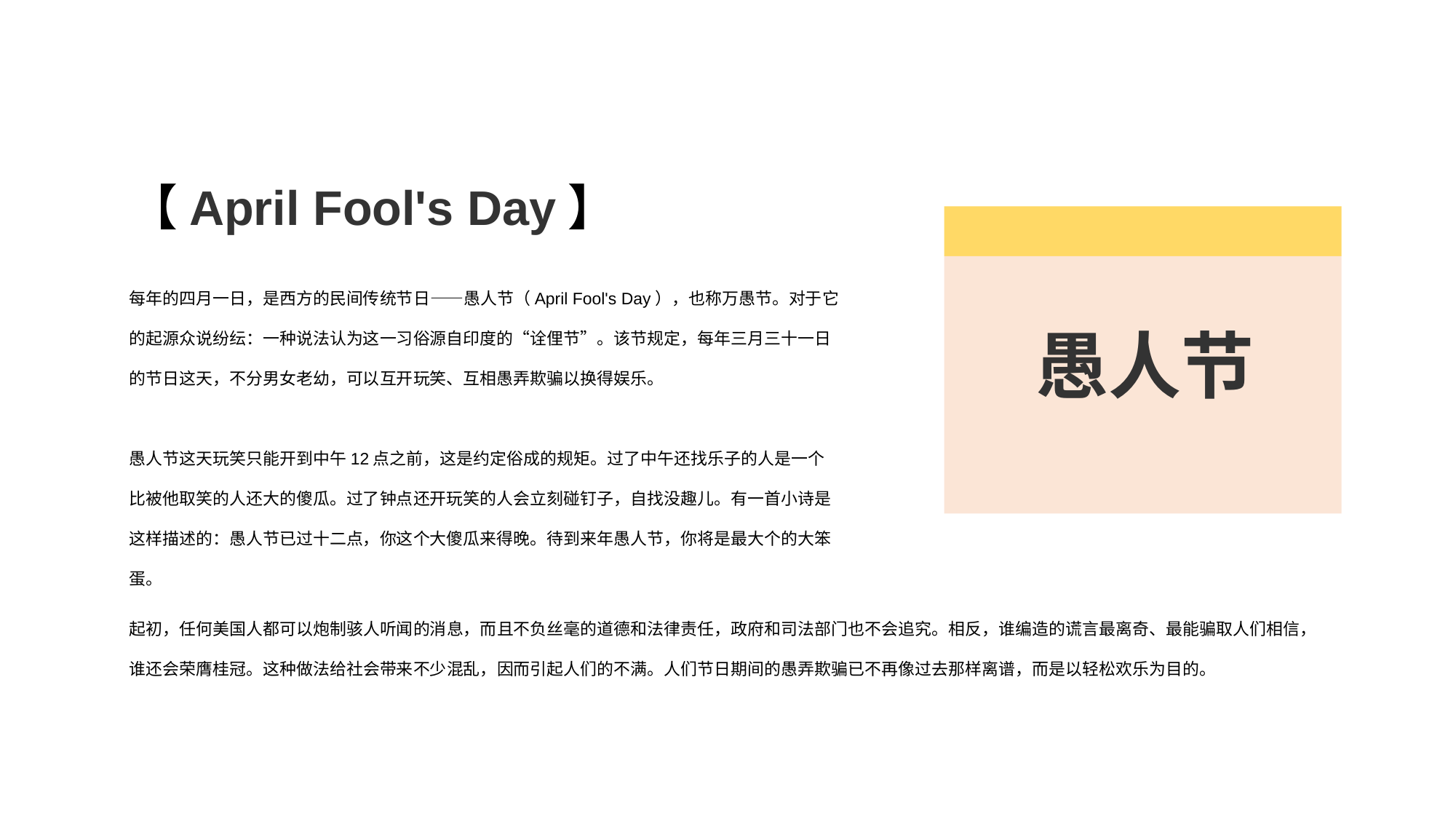

【April Fool's Day】

每年的四月一日，是西方的民间传统节日——愚人节（April Fool's Day），也称万愚节。对于它的起源众说纷纭：一种说法认为这一习俗源自印度的“诠俚节”。该节规定，每年三月三十一日的节日这天，不分男女老幼，可以互开玩笑、互相愚弄欺骗以换得娱乐。

愚人节这天玩笑只能开到中午12点之前，这是约定俗成的规矩。过了中午还找乐子的人是一个比被他取笑的人还大的傻瓜。过了钟点还开玩笑的人会立刻碰钉子，自找没趣儿。有一首小诗是这样描述的：愚人节已过十二点，你这个大傻瓜来得晚。待到来年愚人节，你将是最大个的大笨蛋。
愚人节
起初，任何美国人都可以炮制骇人听闻的消息，而且不负丝毫的道德和法律责任，政府和司法部门也不会追究。相反，谁编造的谎言最离奇、最能骗取人们相信，谁还会荣膺桂冠。这种做法给社会带来不少混乱，因而引起人们的不满。人们节日期间的愚弄欺骗已不再像过去那样离谱，而是以轻松欢乐为目的。